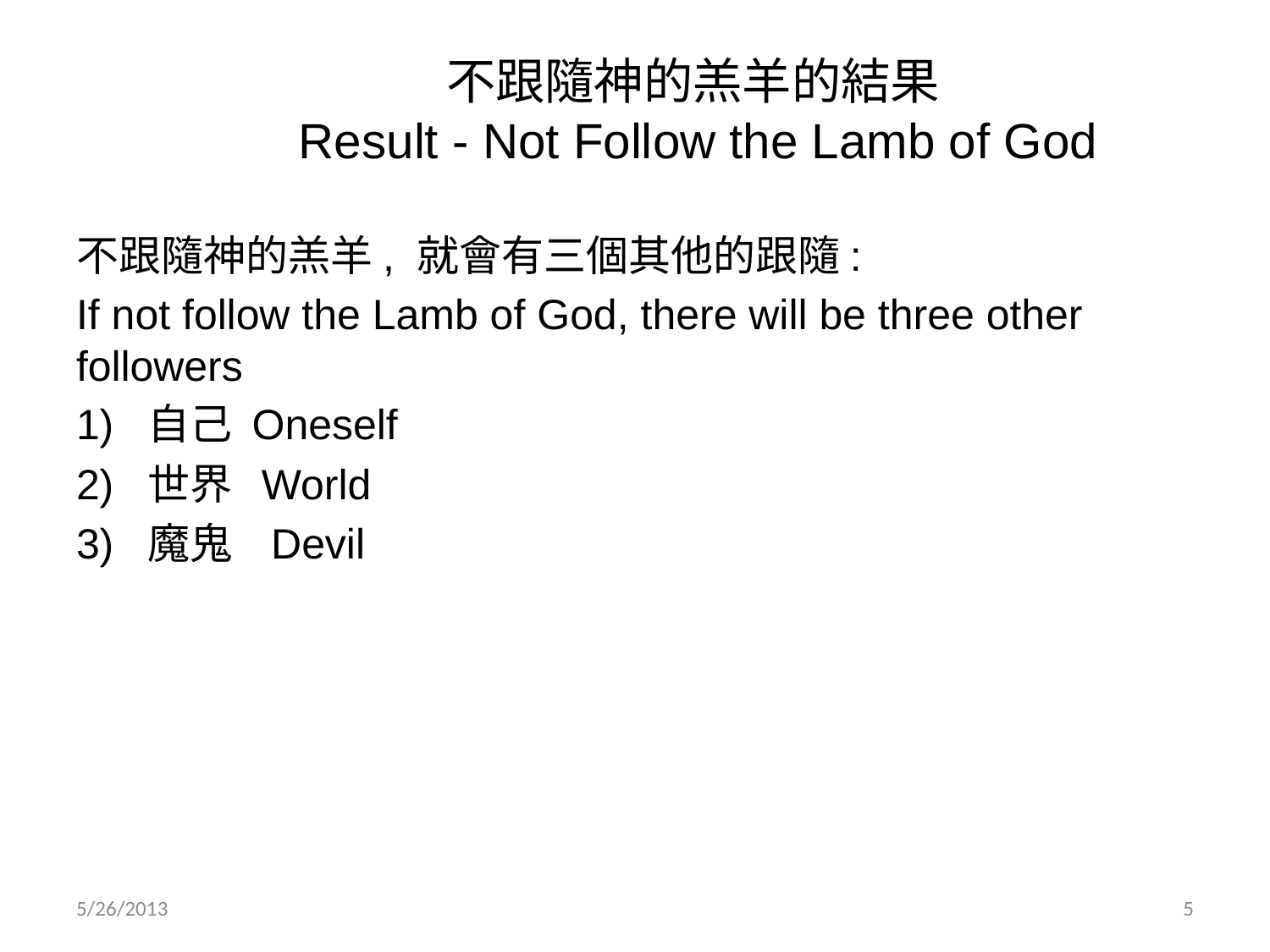

# 不跟隨神的羔羊的結果 Result - Not Follow the Lamb of God
不跟隨神的羔羊, 就會有三個其他的跟隨:
If not follow the Lamb of God, there will be three other followers
自己 Oneself
世界  World
魔鬼   Devil

5/26/2013
5